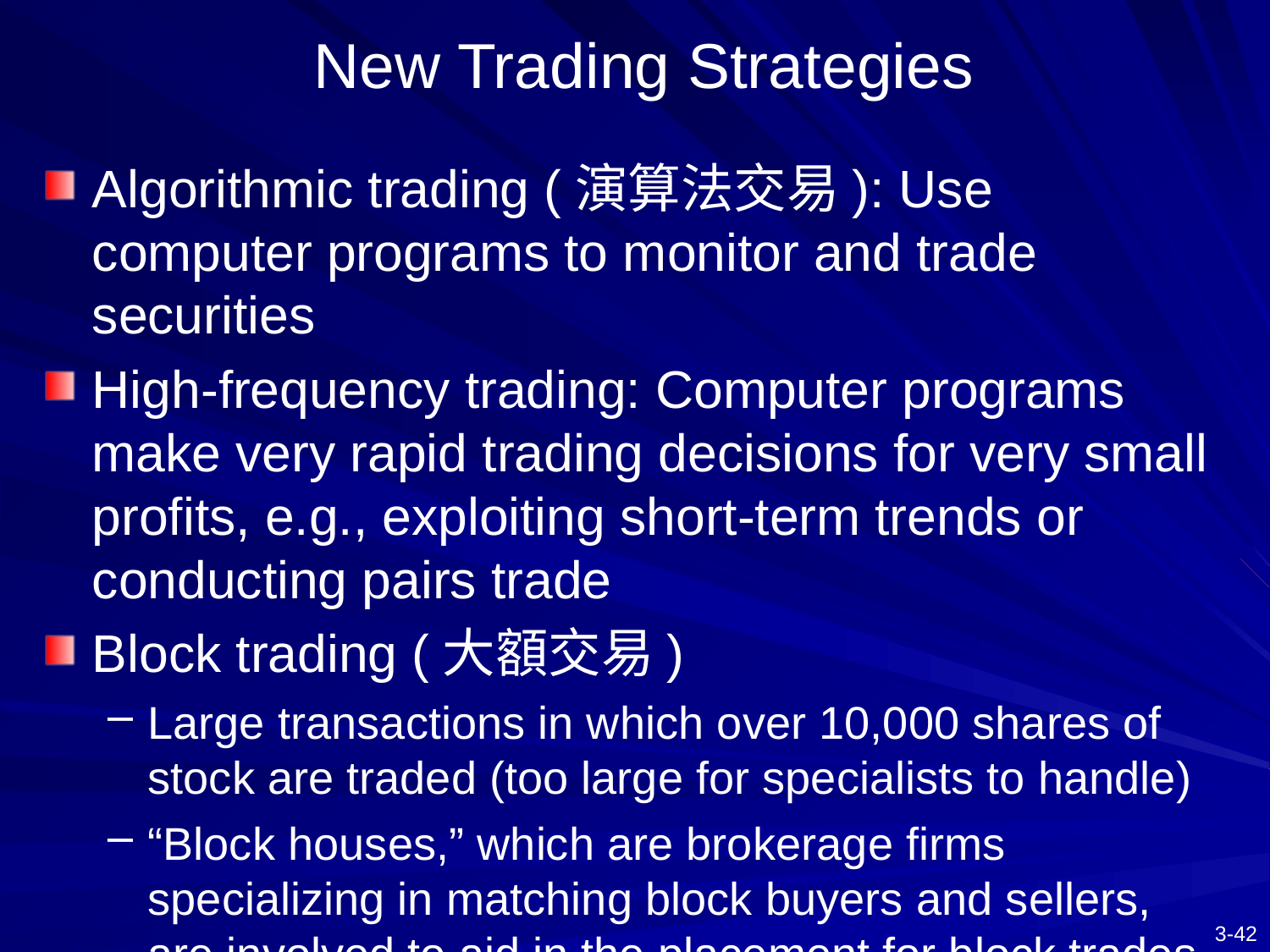

# New Trading Strategies
Algorithmic trading (演算法交易): Use computer programs to monitor and trade securities
High-frequency trading: Computer programs make very rapid trading decisions for very small profits, e.g., exploiting short-term trends or conducting pairs trade
Block trading (大額交易)
Large transactions in which over 10,000 shares of stock are traded (too large for specialists to handle)
“Block houses,” which are brokerage firms specializing in matching block buyers and sellers, are involved to aid in the placement for block trades